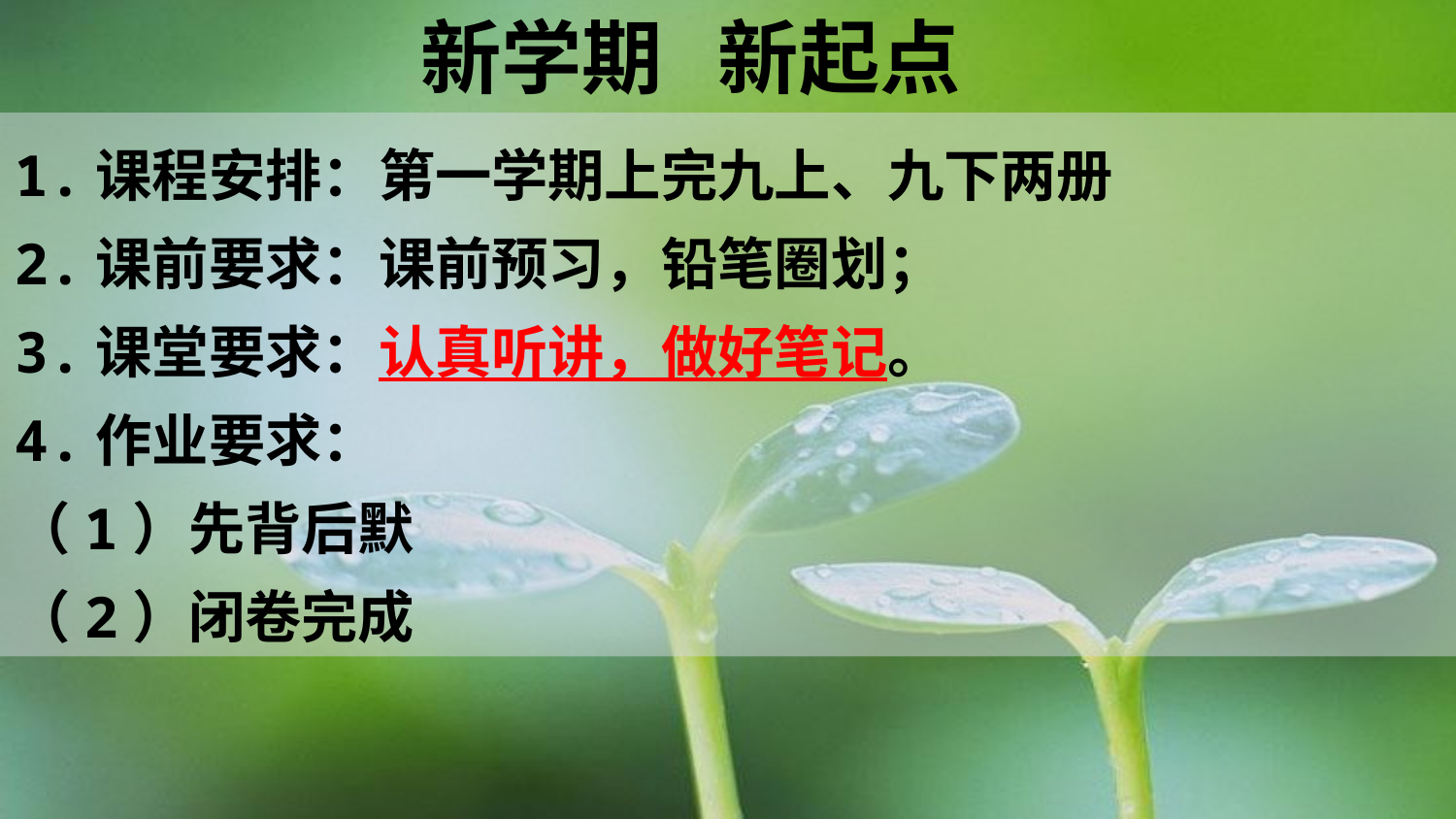

新学期   新起点
1.课程安排：第一学期上完九上、九下两册
2.课前要求：课前预习，铅笔圈划；
3.课堂要求：认真听讲，做好笔记。
4.作业要求：
（1）先背后默
（2）闭卷完成